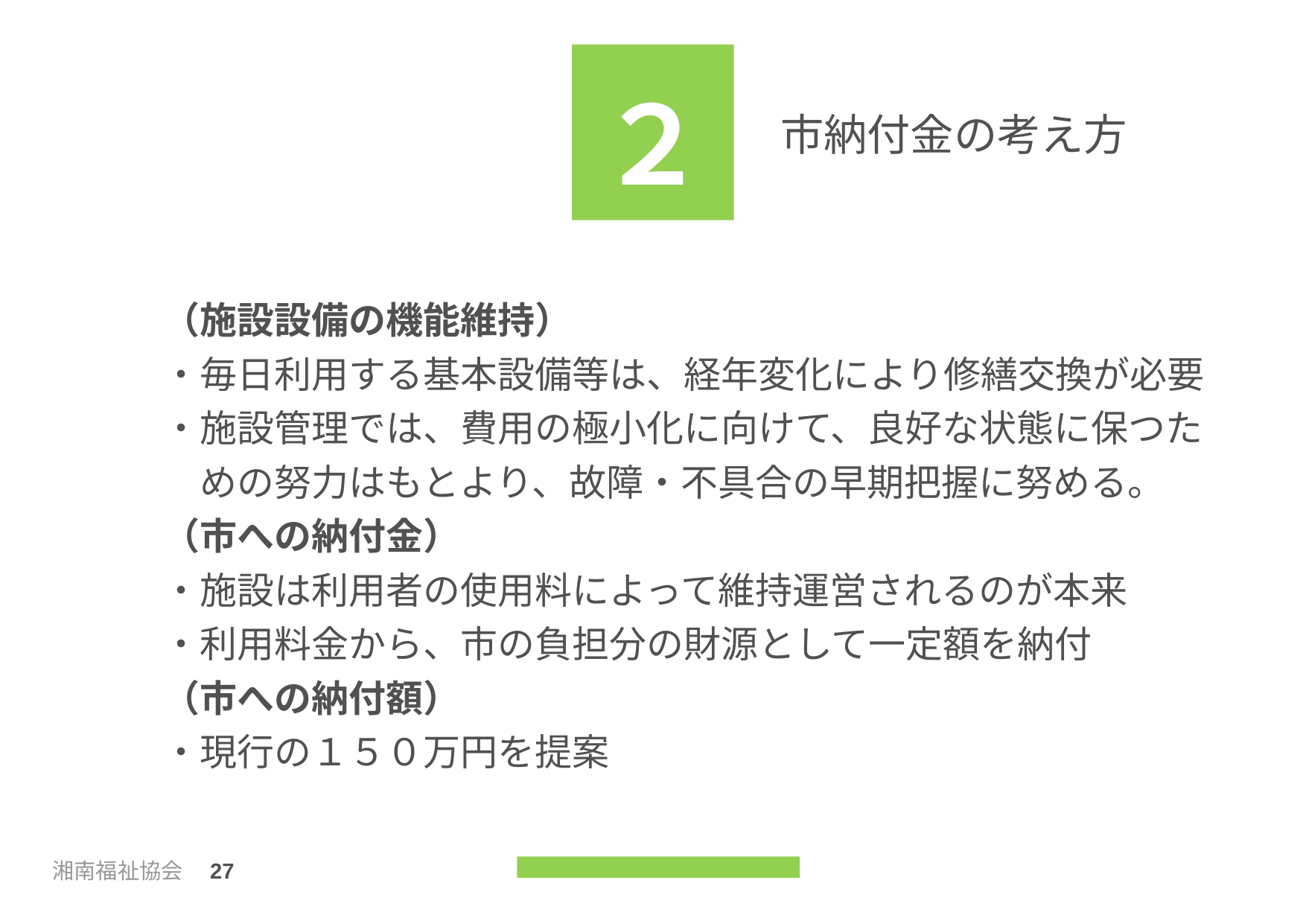

２
市納付金の考え方
（施設設備の機能維持）
・毎日利用する基本設備等は、経年変化により修繕交換が必要
・施設管理では、費用の極小化に向けて、良好な状態に保つた
　めの努力はもとより、故障・不具合の早期把握に努める。
（市への納付金）
・施設は利用者の使用料によって維持運営されるのが本来
・利用料金から、市の負担分の財源として一定額を納付
（市への納付額）
・現行の１５０万円を提案
湘南福祉協会　27